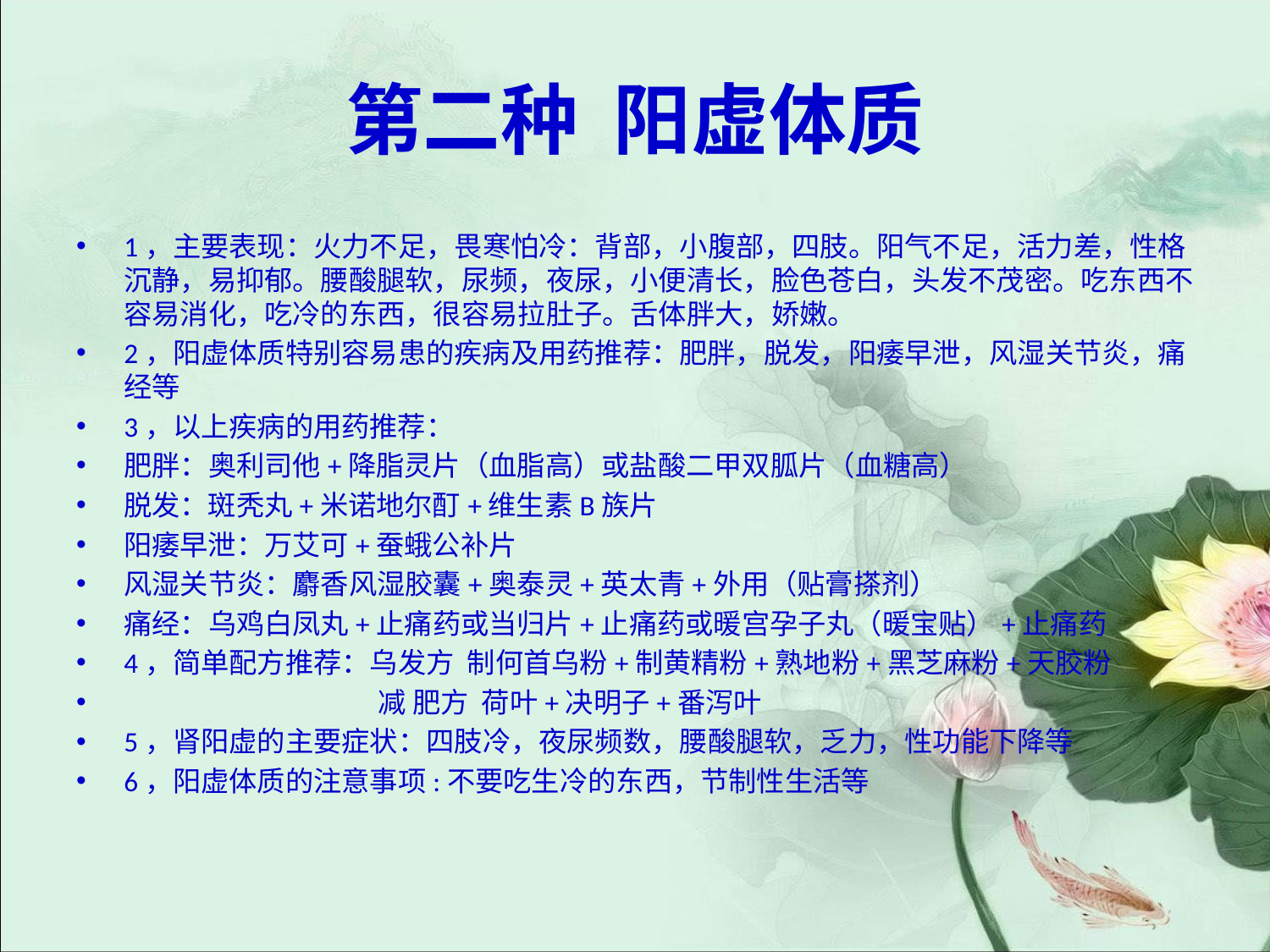

# 第二种  阳虚体质
1，主要表现：火力不足，畏寒怕冷：背部，小腹部，四肢。阳气不足，活力差，性格沉静，易抑郁。腰酸腿软，尿频，夜尿，小便清长，脸色苍白，头发不茂密。吃东西不容易消化，吃冷的东西，很容易拉肚子。舌体胖大，娇嫩。
2，阳虚体质特别容易患的疾病及用药推荐：肥胖，脱发，阳痿早泄，风湿关节炎，痛经等
3，以上疾病的用药推荐：
肥胖：奥利司他+降脂灵片（血脂高）或盐酸二甲双胍片（血糖高）
脱发：斑秃丸+米诺地尔酊+维生素B族片
阳痿早泄：万艾可+蚕蛾公补片
风湿关节炎：麝香风湿胶囊+奥泰灵+英太青+外用（贴膏搽剂）
痛经：乌鸡白凤丸+止痛药或当归片+止痛药或暖宫孕子丸（暖宝贴）+止痛药
4，简单配方推荐：乌发方  制何首乌粉+制黄精粉+熟地粉+黑芝麻粉+天胶粉
                                       减 肥方  荷叶+决明子+番泻叶
5，肾阳虚的主要症状：四肢冷，夜尿频数，腰酸腿软，乏力，性功能下降等
6，阳虚体质的注意事项:不要吃生冷的东西，节制性生活等